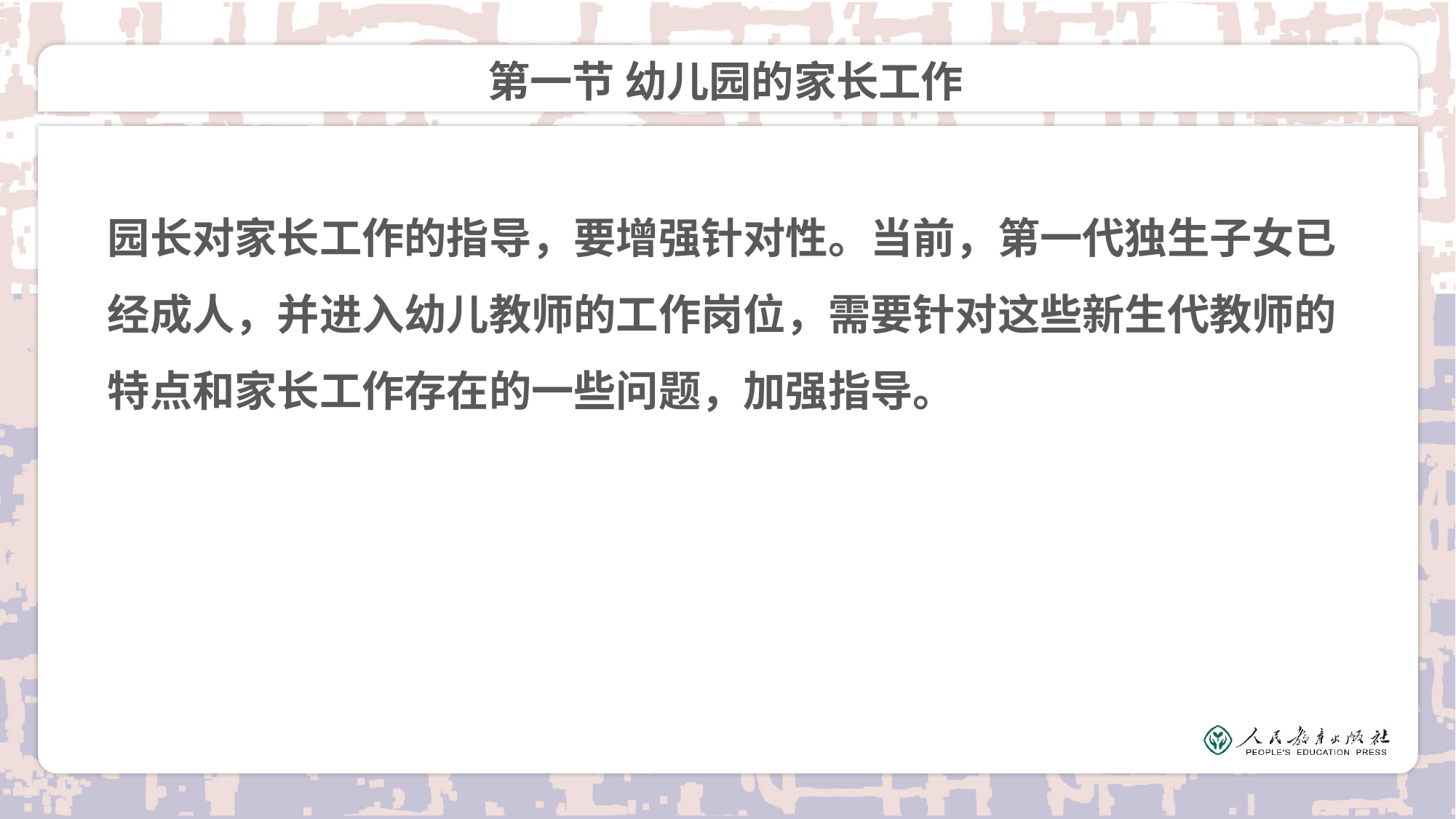

# 第一节 幼儿园的家长工作
园长对家长工作的指导，要增强针对性。当前，第一代独生子女已经成人，并进入幼儿教师的工作岗位，需要针对这些新生代教师的特点和家长工作存在的一些问题，加强指导。